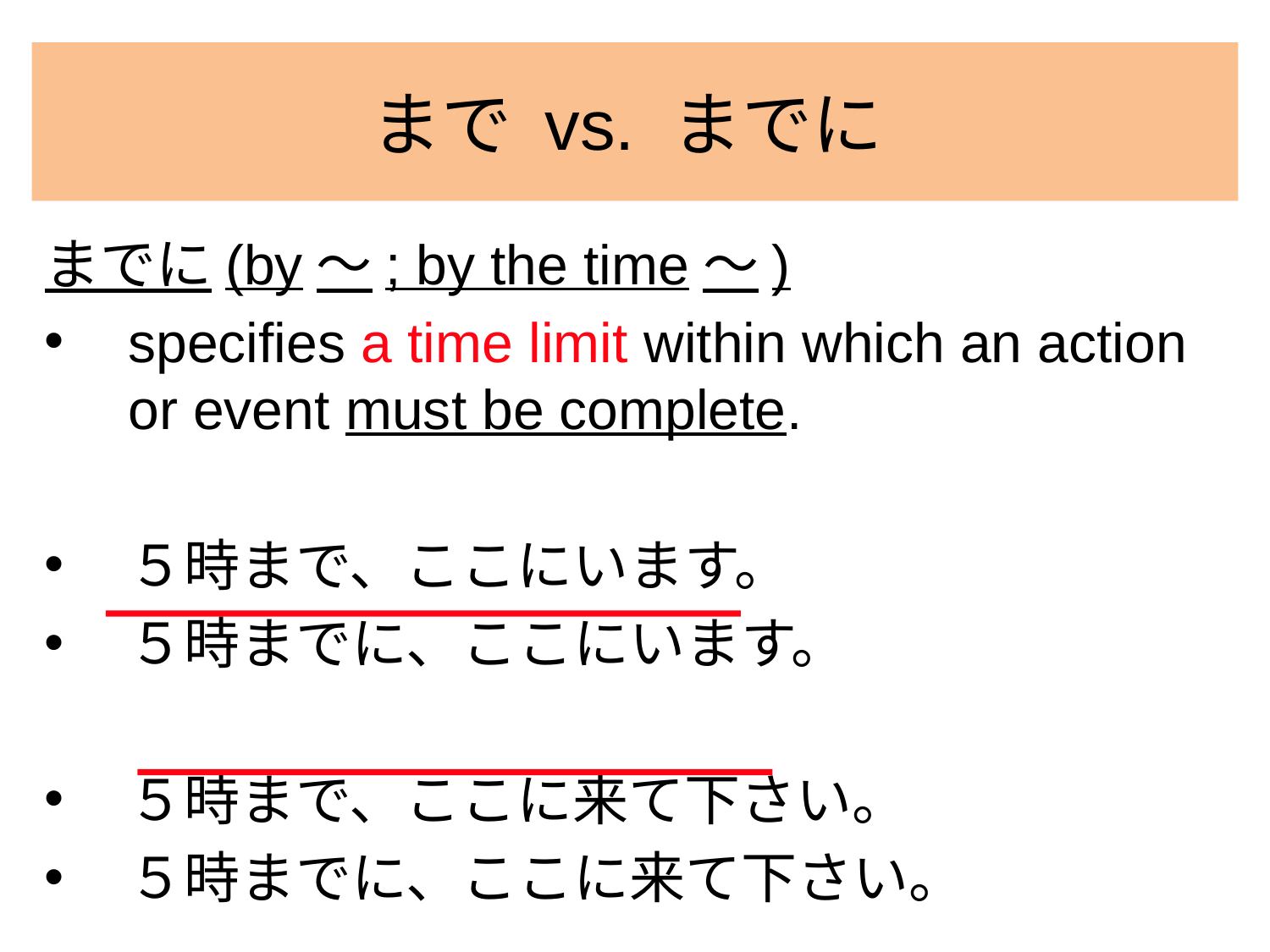

# まで vs. までに
までに(by〜; by the time〜)
specifies a time limit within which an action or event must be complete.

５時まで、ここにいます。
５時までに、ここにいます。

５時まで、ここに来て下さい。
５時までに、ここに来て下さい。